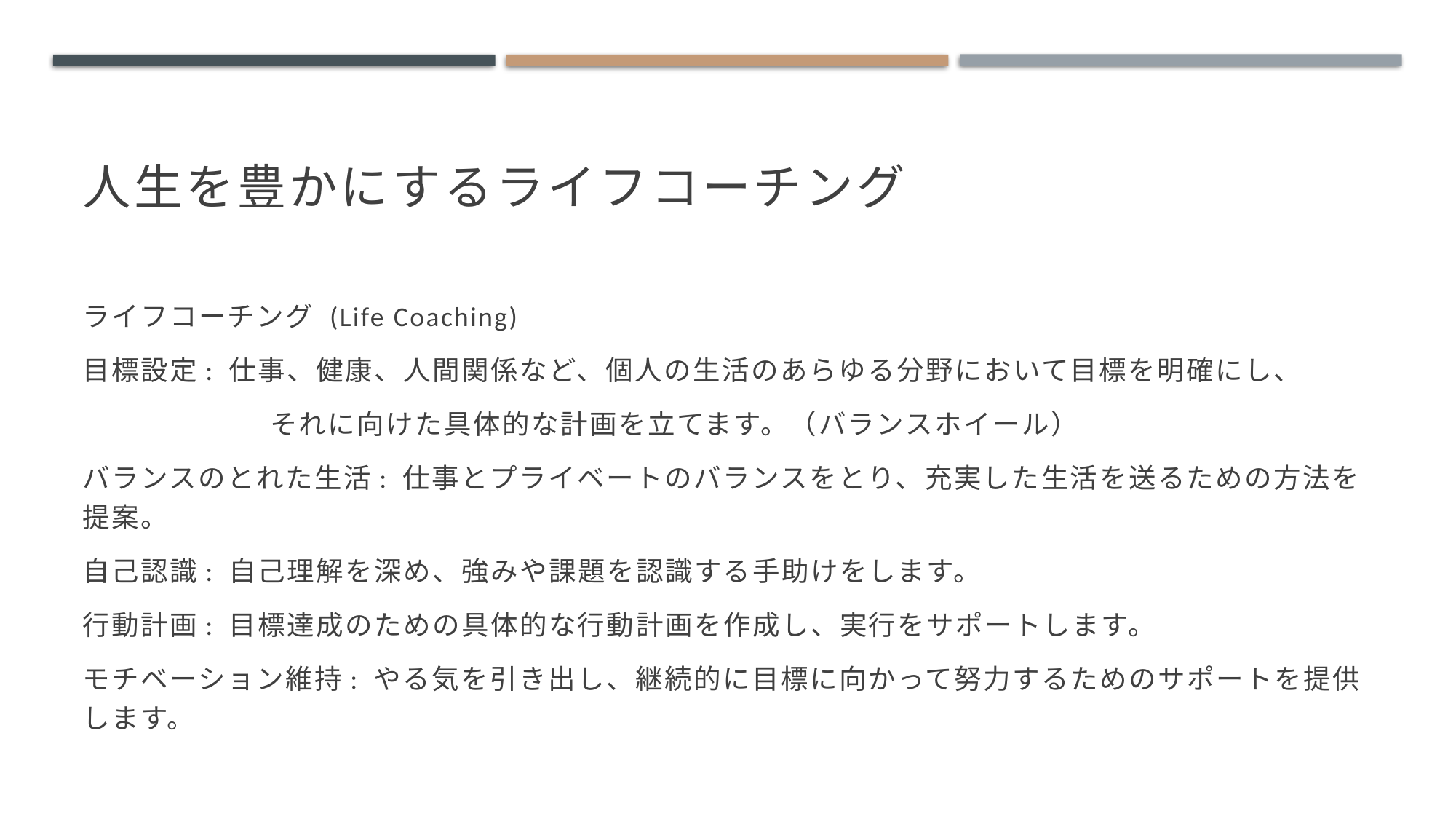

# 人生を豊かにするライフコーチング
ライフコーチング (Life Coaching)
目標設定: 仕事、健康、人間関係など、個人の生活のあらゆる分野において目標を明確にし、
	         それに向けた具体的な計画を立てます。（バランスホイール）
バランスのとれた生活: 仕事とプライベートのバランスをとり、充実した生活を送るための方法を提案。
自己認識: 自己理解を深め、強みや課題を認識する手助けをします。
行動計画: 目標達成のための具体的な行動計画を作成し、実行をサポートします。
モチベーション維持: やる気を引き出し、継続的に目標に向かって努力するためのサポートを提供します。